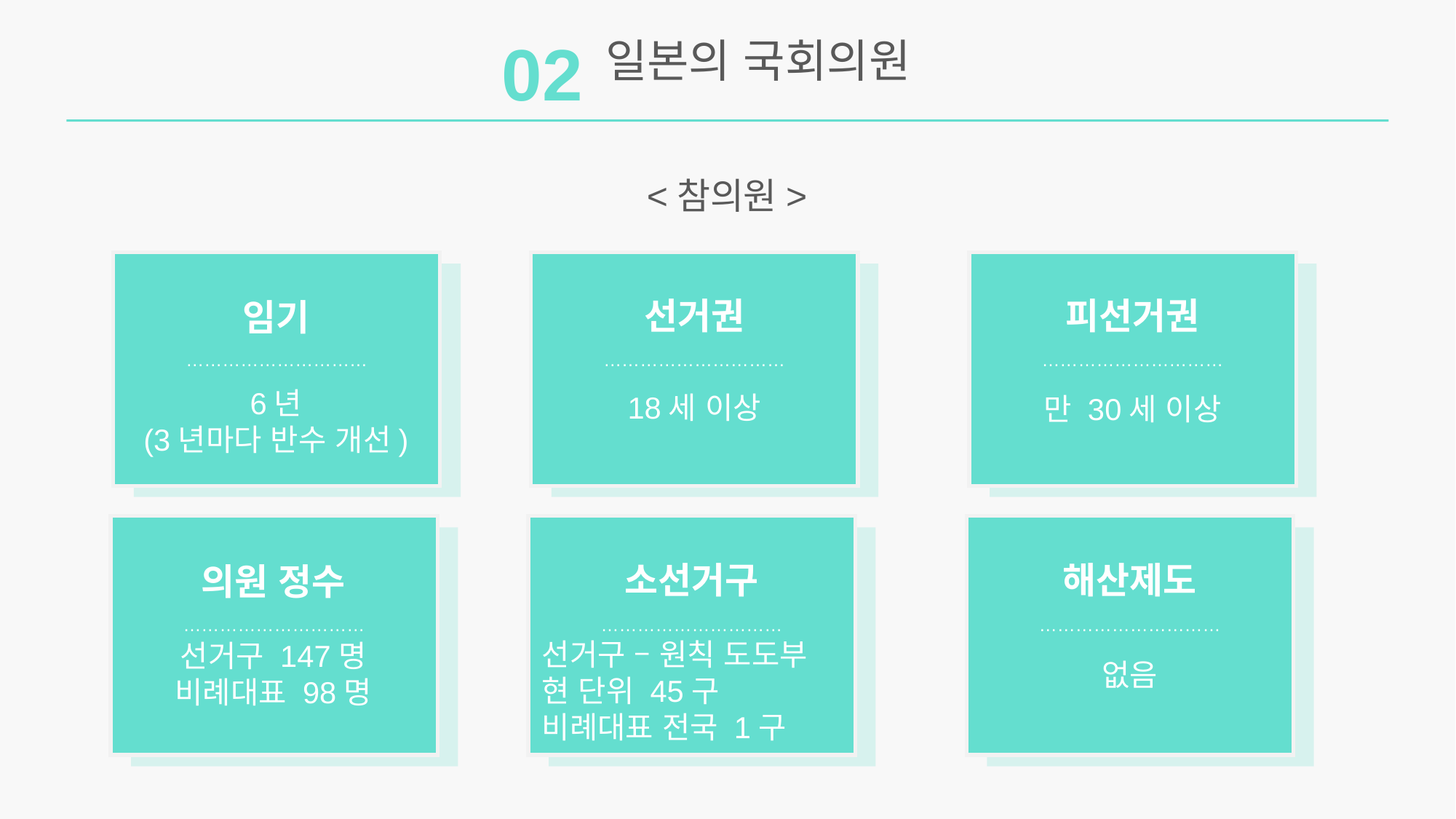

02
일본의 국회의원

<참의원>

선거권
피선거권
임기
…………………………

…………………………

…………………………

6년
(3년마다 반수 개선)

18세 이상

만 30세 이상

소선거구
해산제도
의원 정수
…………………………

…………………………

…………………………

선거구 147명
비례대표 98명

없음
선거구 – 원칙 도도부
현 단위 45구
비례대표 전국 1구